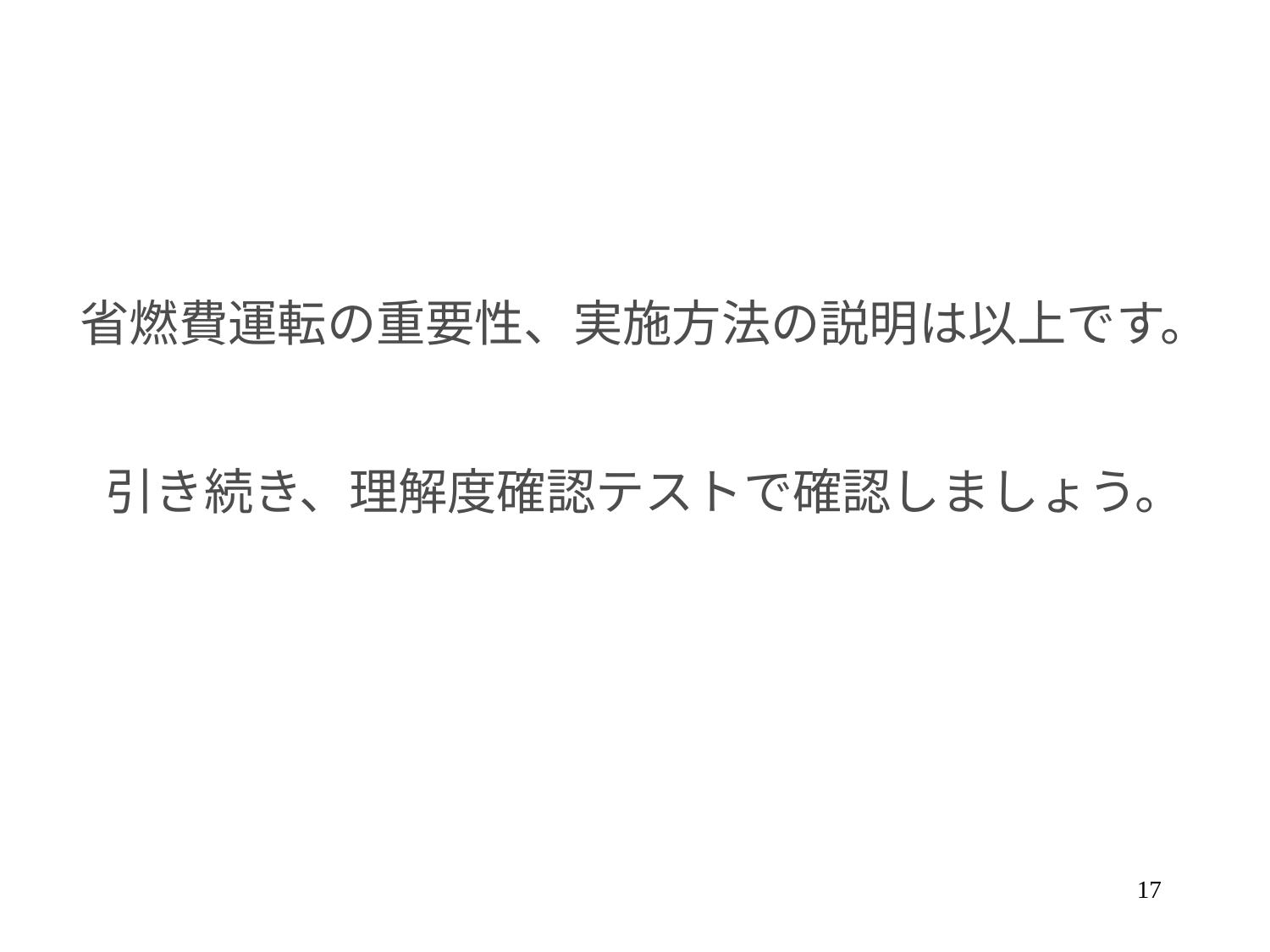

省燃費運転の重要性、実施方法の説明は以上です。

引き続き、理解度確認テストで確認しましょう。
17